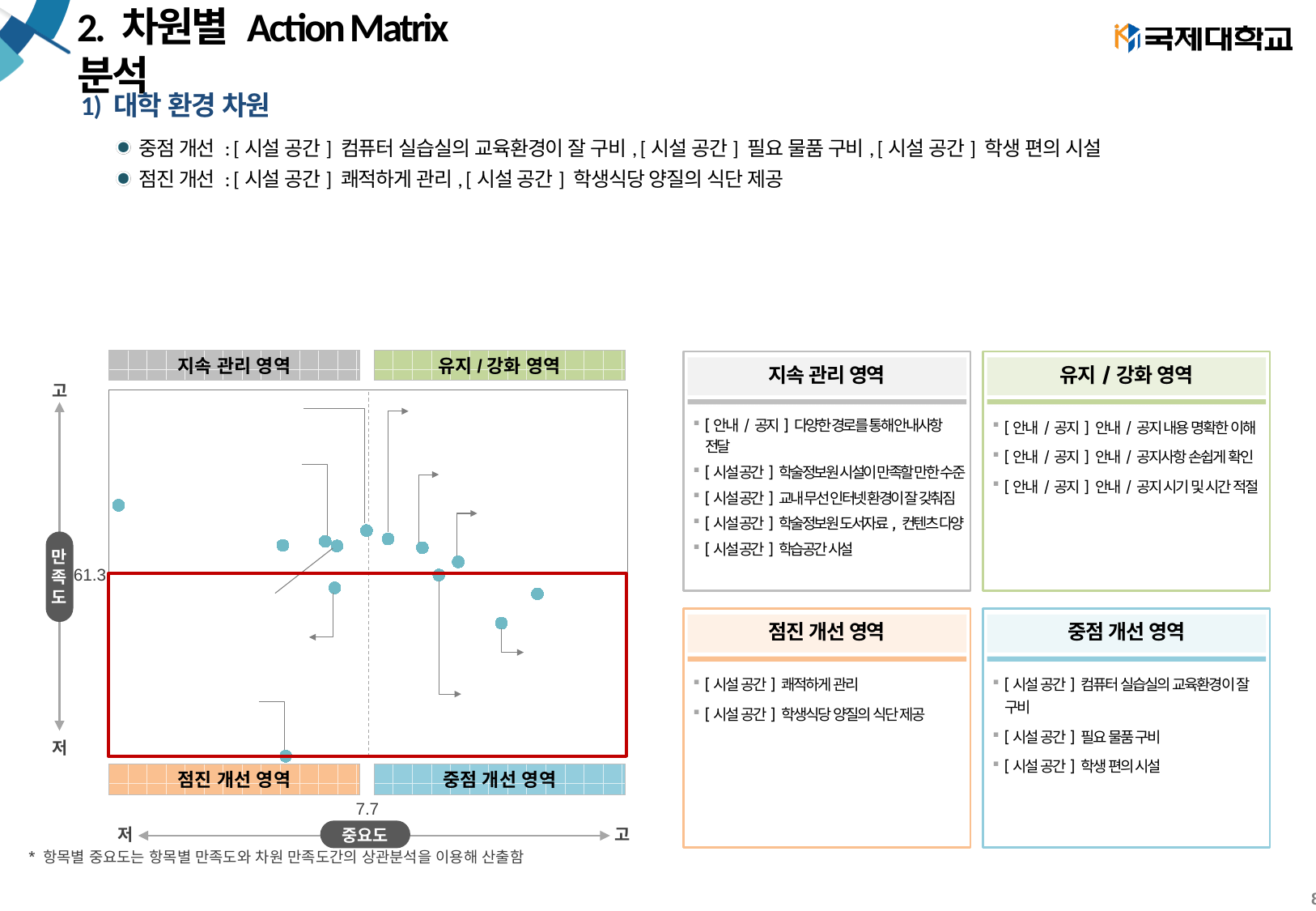

# 2. 차원별 Action Matrix 분석
1) 대학 환경 차원
중점 개선 : [시설 공간] 컴퓨터 실습실의 교육환경이 잘 구비, [시설 공간] 필요 물품 구비, [시설 공간] 학생 편의 시설
점진 개선 : [시설 공간] 쾌적하게 관리, [시설 공간] 학생식당 양질의 식단 제공

### Chart

| Category | Y축 |
|---|---|
지속 관리 영역
유지/강화 영역

지속 관리 영역

유지/강화 영역

고
만
족
도
저
[안내/공지] 다양한 경로를 통해 안내사항 전달
[시설 공간] 학술정보원 시설이 만족할 만한 수준
[시설 공간] 교내 무선 인터넷 환경이 잘 갖춰짐
[시설 공간] 학술정보원 도서자료, 컨텐츠 다양
[시설 공간] 학습공간 시설
[안내/공지] 안내/공지 내용 명확한 이해
[안내/공지] 안내/공지사항 손쉽게 확인
[안내/공지] 안내/공지 시기 및 시간 적절

61.3

점진 개선 영역

중점 개선 영역

[시설 공간] 쾌적하게 관리
[시설 공간] 학생식당 양질의 식단 제공
[시설 공간] 컴퓨터 실습실의 교육환경이 잘 구비
[시설 공간] 필요 물품 구비
[시설 공간] 학생 편의 시설
점진 개선 영역
중점 개선 영역
7.7
중요도
저
고
* 항목별 중요도는 항목별 만족도와 차원 만족도간의 상관분석을 이용해 산출함